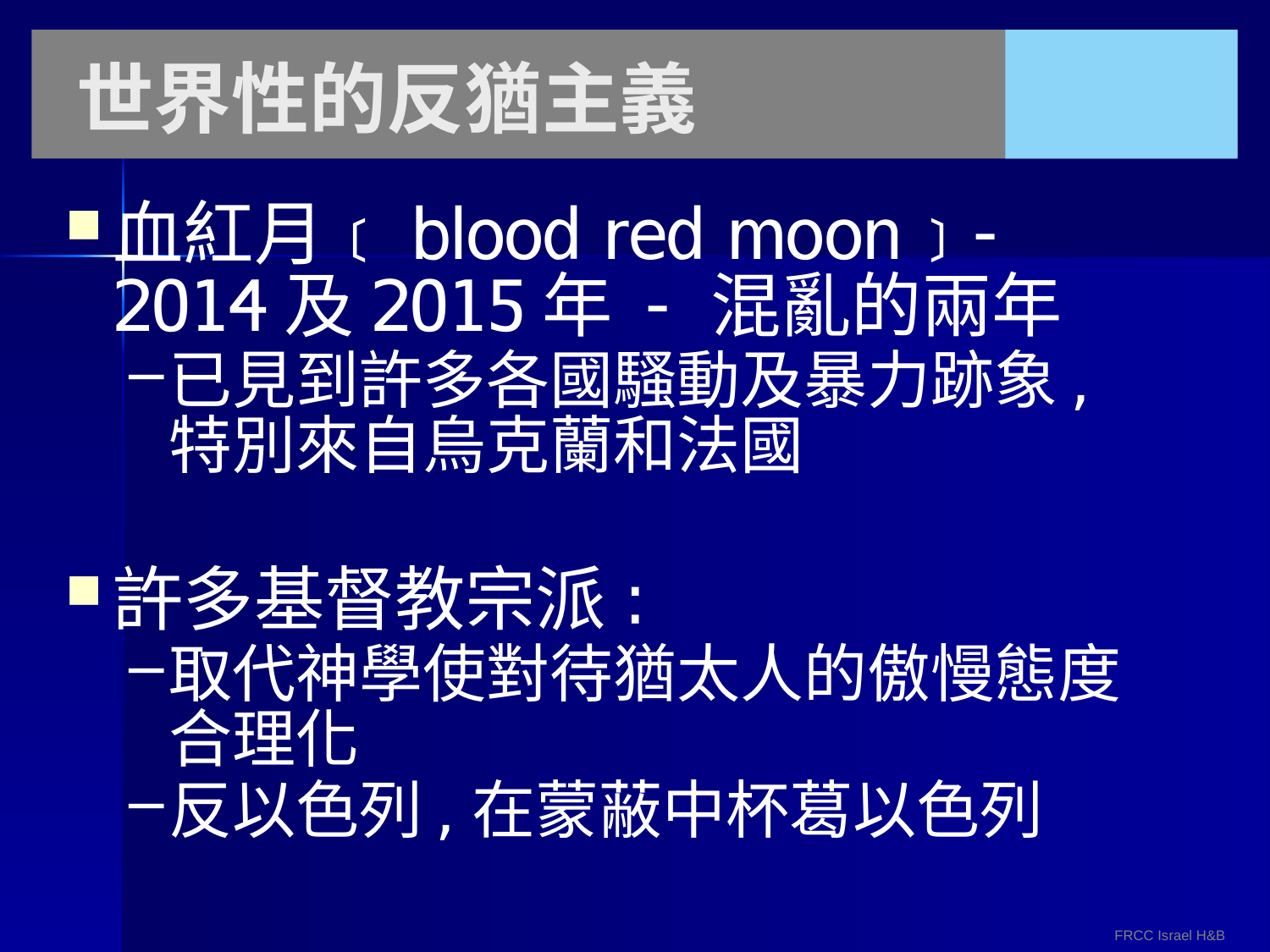

# 世界性的反猶主義

血紅月﹝blood red moon﹞- 2014及2015年 - 混亂的兩年
已見到許多各國騷動及暴力跡象,特別來自烏克蘭和法國

許多基督教宗派:
取代神學使對待猶太人的傲慢態度合理化
反以色列,在蒙蔽中杯葛以色列